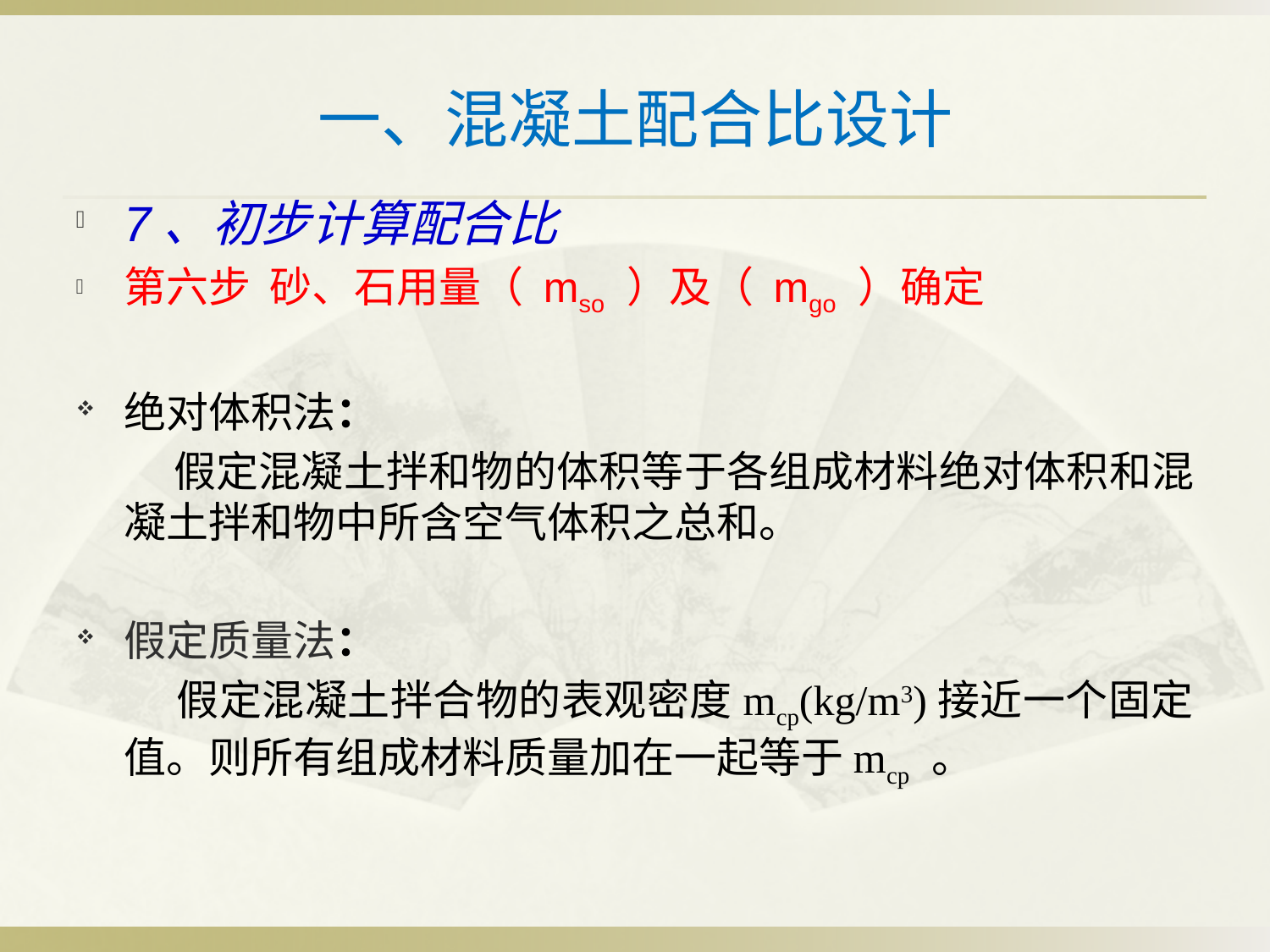

# 一、混凝土配合比设计
7、初步计算配合比
第六步  砂、石用量（ mso ）及（ mgo ）确定

绝对体积法：
         假定混凝土拌和物的体积等于各组成材料绝对体积和混凝土拌和物中所含空气体积之总和。

假定质量法：
         假定混凝土拌合物的表观密度mcp(kg/m3)接近一个固定值。则所有组成材料质量加在一起等于mcp 。